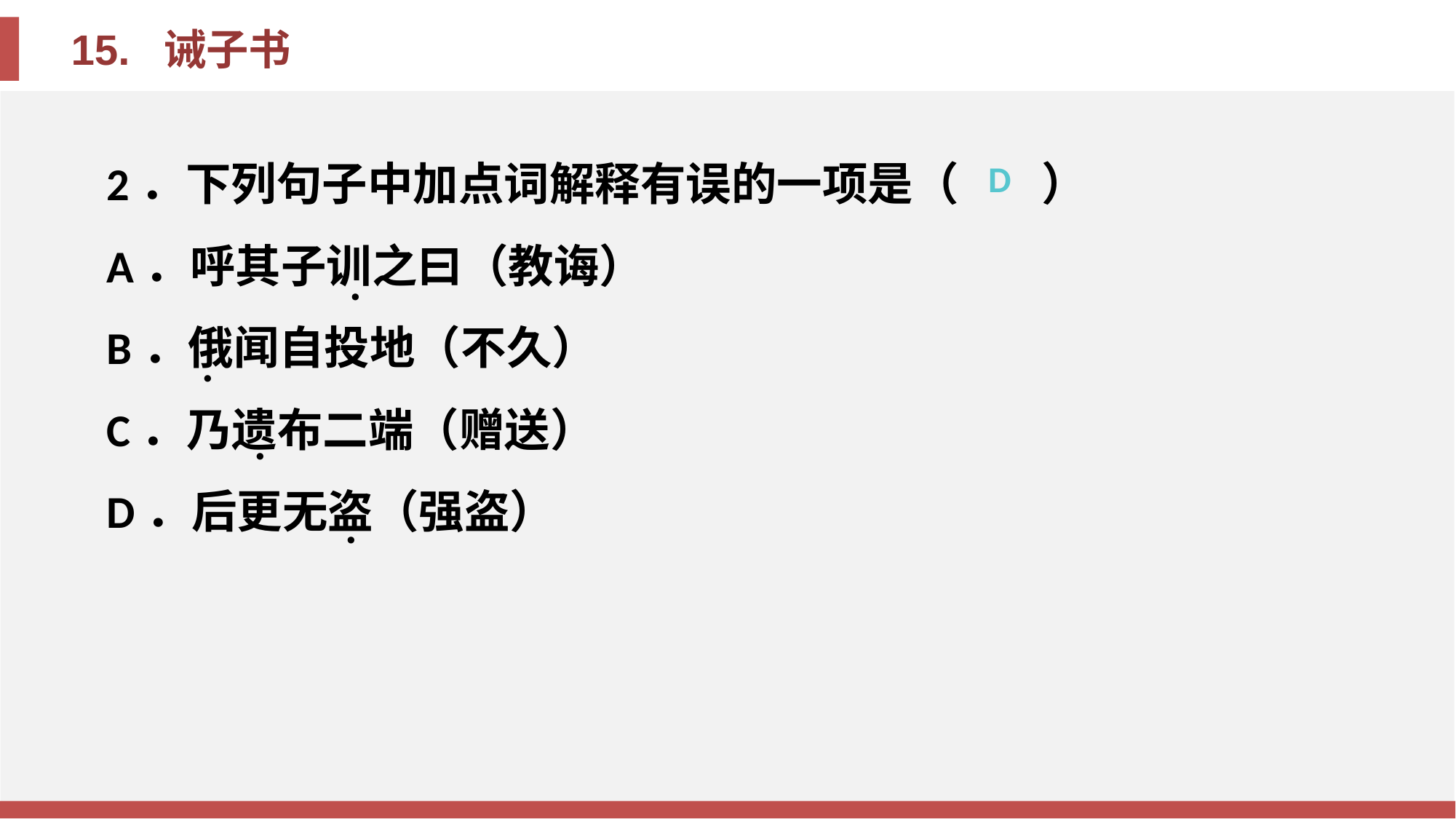

2．下列句子中加点词解释有误的一项是（        ）
A．呼其子训之曰（教诲）
B．俄闻自投地（不久）
C．乃遗布二端（赠送）
D．后更无盗（强盗）
.
.
.
.
D